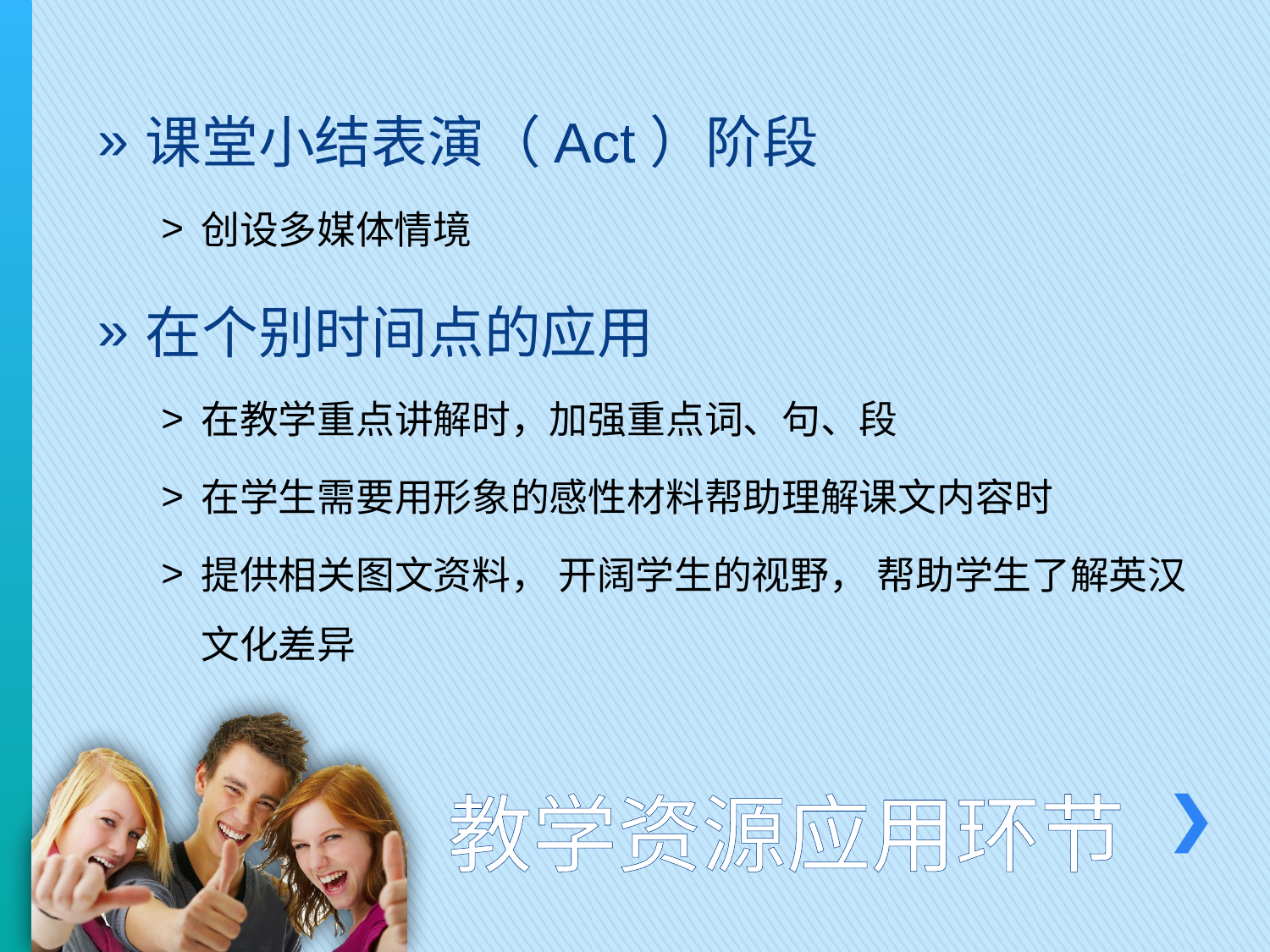

课堂小结表演（Act）阶段
创设多媒体情境
在个别时间点的应用
在教学重点讲解时，加强重点词、句、段
在学生需要用形象的感性材料帮助理解课文内容时
提供相关图文资料， 开阔学生的视野， 帮助学生了解英汉文化差异
# 教学资源应用环节